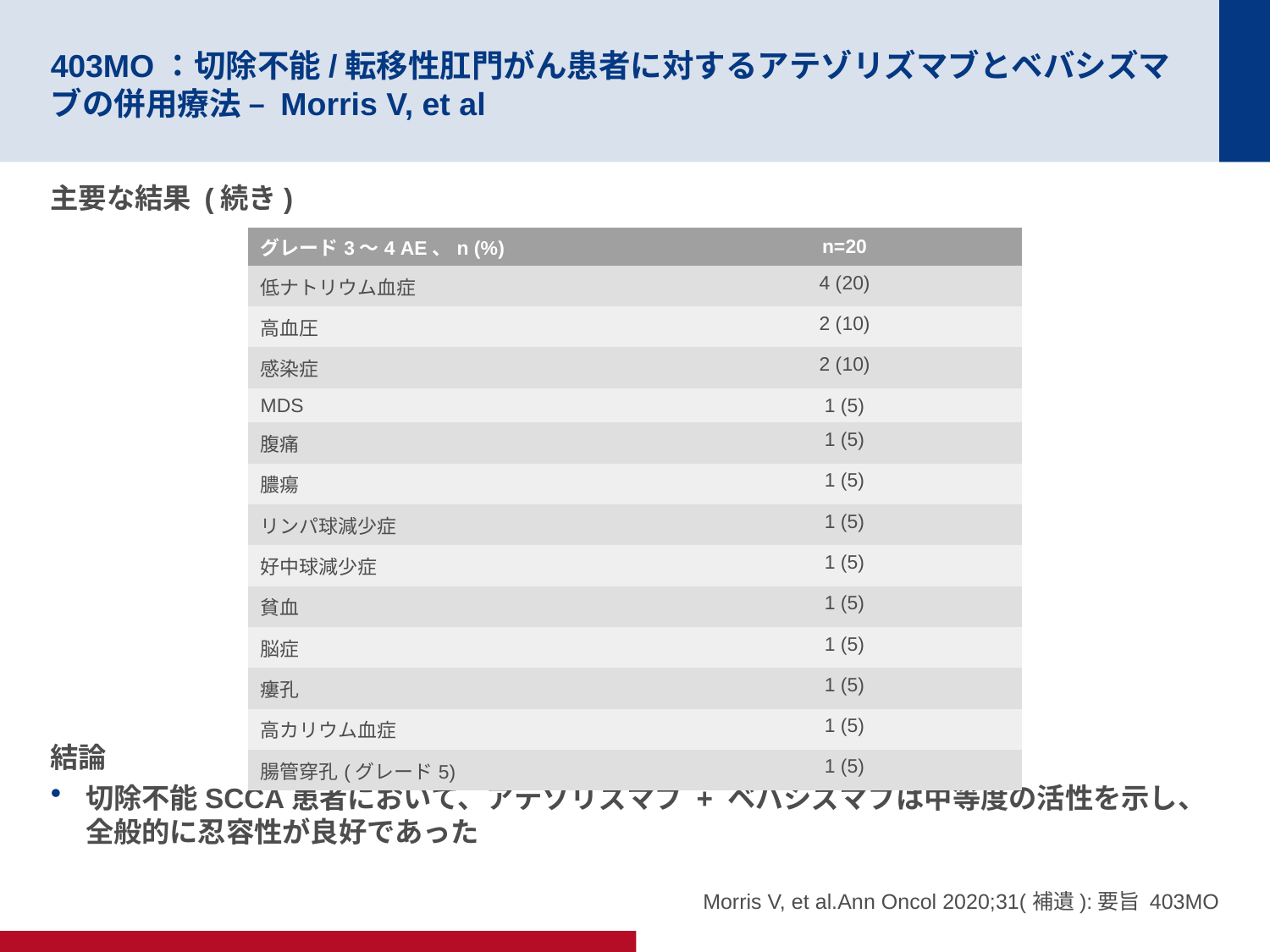

# 403MO：切除不能/転移性肛門がん患者に対するアテゾリズマブとベバシズマブの併用療法 – Morris V, et al
主要な結果 (続き)
結論
切除不能SCCA患者において、アテゾリズマブ + ベバシズマブは中等度の活性を示し、全般的に忍容性が良好であった
| グレード3～4 AE、n (%) | n=20 |
| --- | --- |
| 低ナトリウム血症 | 4 (20) |
| 高血圧 | 2 (10) |
| 感染症 | 2 (10) |
| MDS | 1 (5) |
| 腹痛 | 1 (5) |
| 膿瘍 | 1 (5) |
| リンパ球減少症 | 1 (5) |
| 好中球減少症 | 1 (5) |
| 貧血 | 1 (5) |
| 脳症 | 1 (5) |
| 瘻孔 | 1 (5) |
| 高カリウム血症 | 1 (5) |
| 腸管穿孔(グレード5) | 1 (5) |
Morris V, et al.Ann Oncol 2020;31(補遺):要旨 403MO